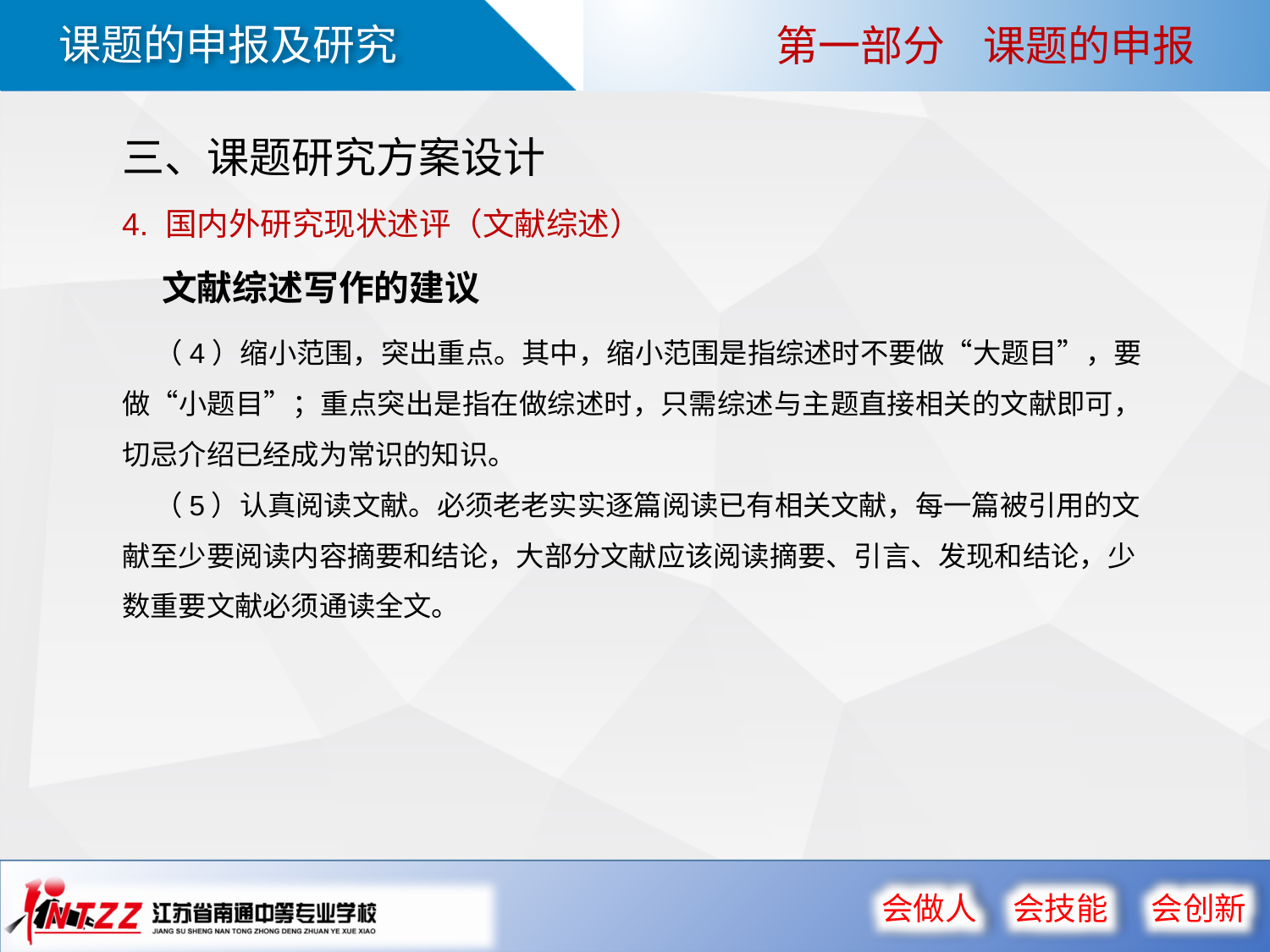

第一部分    课题的申报
三、课题研究方案设计
4. 国内外研究现状述评（文献综述）

    文献综述写作的建议
    （4）缩小范围，突出重点。其中，缩小范围是指综述时不要做“大题目”，要做“小题目”；重点突出是指在做综述时，只需综述与主题直接相关的文献即可，切忌介绍已经成为常识的知识。
    （5）认真阅读文献。必须老老实实逐篇阅读已有相关文献，每一篇被引用的文献至少要阅读内容摘要和结论，大部分文献应该阅读摘要、引言、发现和结论，少数重要文献必须通读全文。